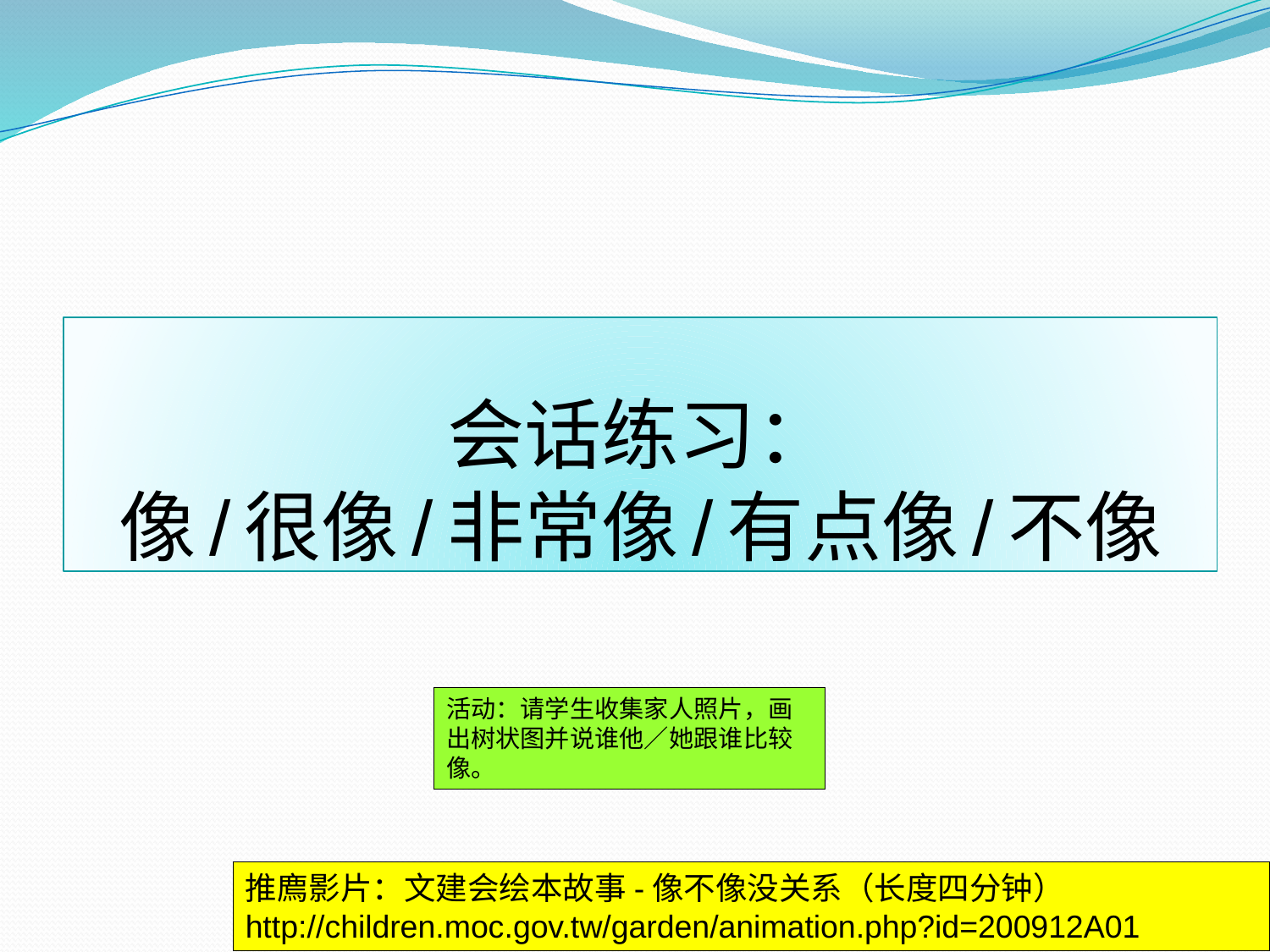

# 会话练习： 像/很像/非常像/有点像/不像
活动：请学生收集家人照片，画出树状图并说谁他／她跟谁比较像。
推廌影片：文建会绘本故事-像不像没关系（长度四分钟） http://children.moc.gov.tw/garden/animation.php?id=200912A01